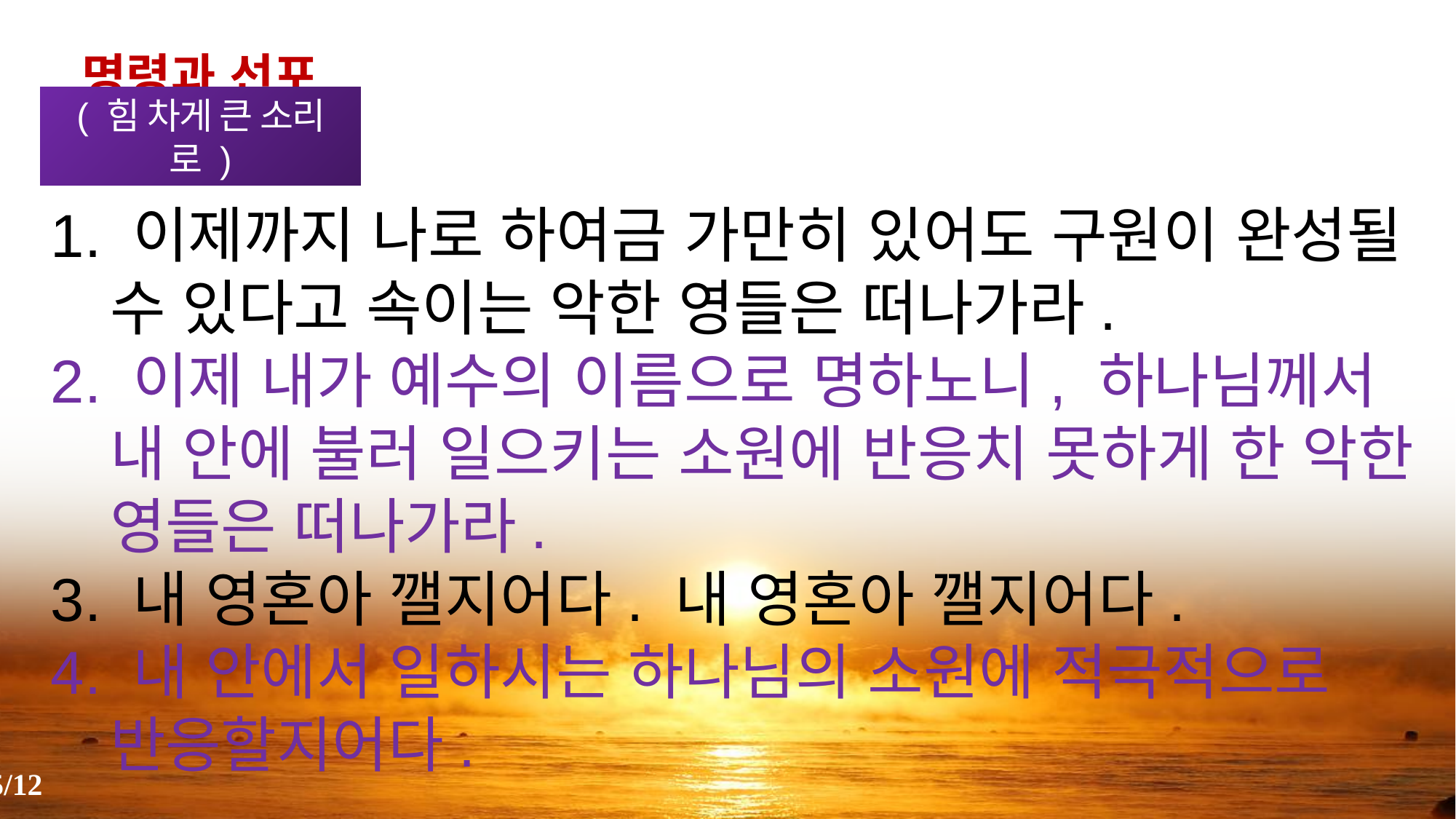

명령과 선포

( 힘 차게 큰 소리로 )
1. 이제까지 나로 하여금 가만히 있어도 구원이 완성될 수 있다고 속이는 악한 영들은 떠나가라.
2. 이제 내가 예수의 이름으로 명하노니, 하나님께서 내 안에 불러 일으키는 소원에 반응치 못하게 한 악한 영들은 떠나가라.
3. 내 영혼아 깰지어다. 내 영혼아 깰지어다.
4. 내 안에서 일하시는 하나님의 소원에 적극적으로 반응할지어다.